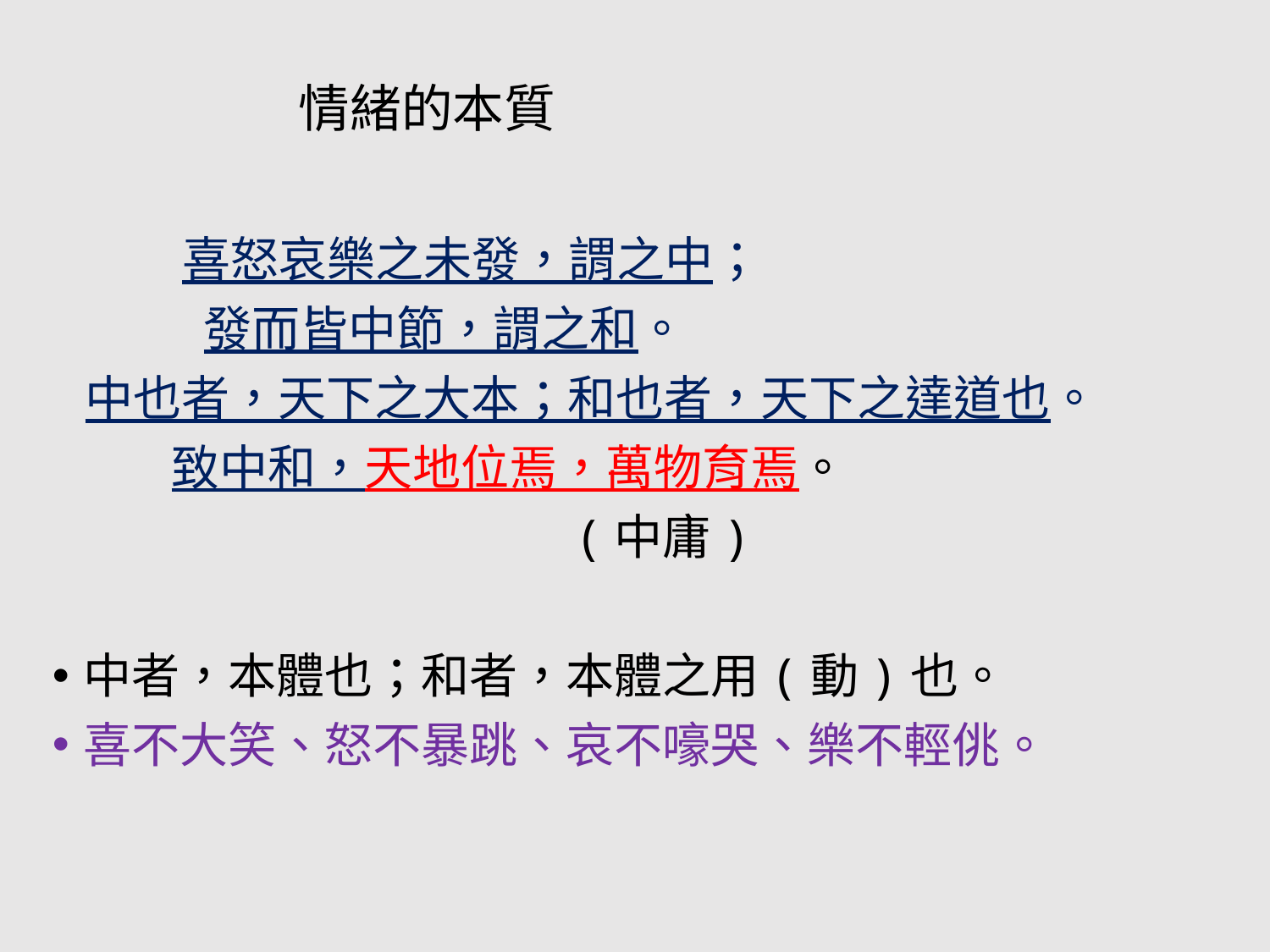

# 情緒的本質

           喜怒哀樂之未發，謂之中；
             發而皆中節，謂之和。
  中也者，天下之大本；和也者，天下之達道也。
          致中和，天地位焉，萬物育焉。
                  (中庸)

中者，本體也；和者，本體之用(動)也。
喜不大笑、怒不暴跳、哀不嚎哭、樂不輕佻。